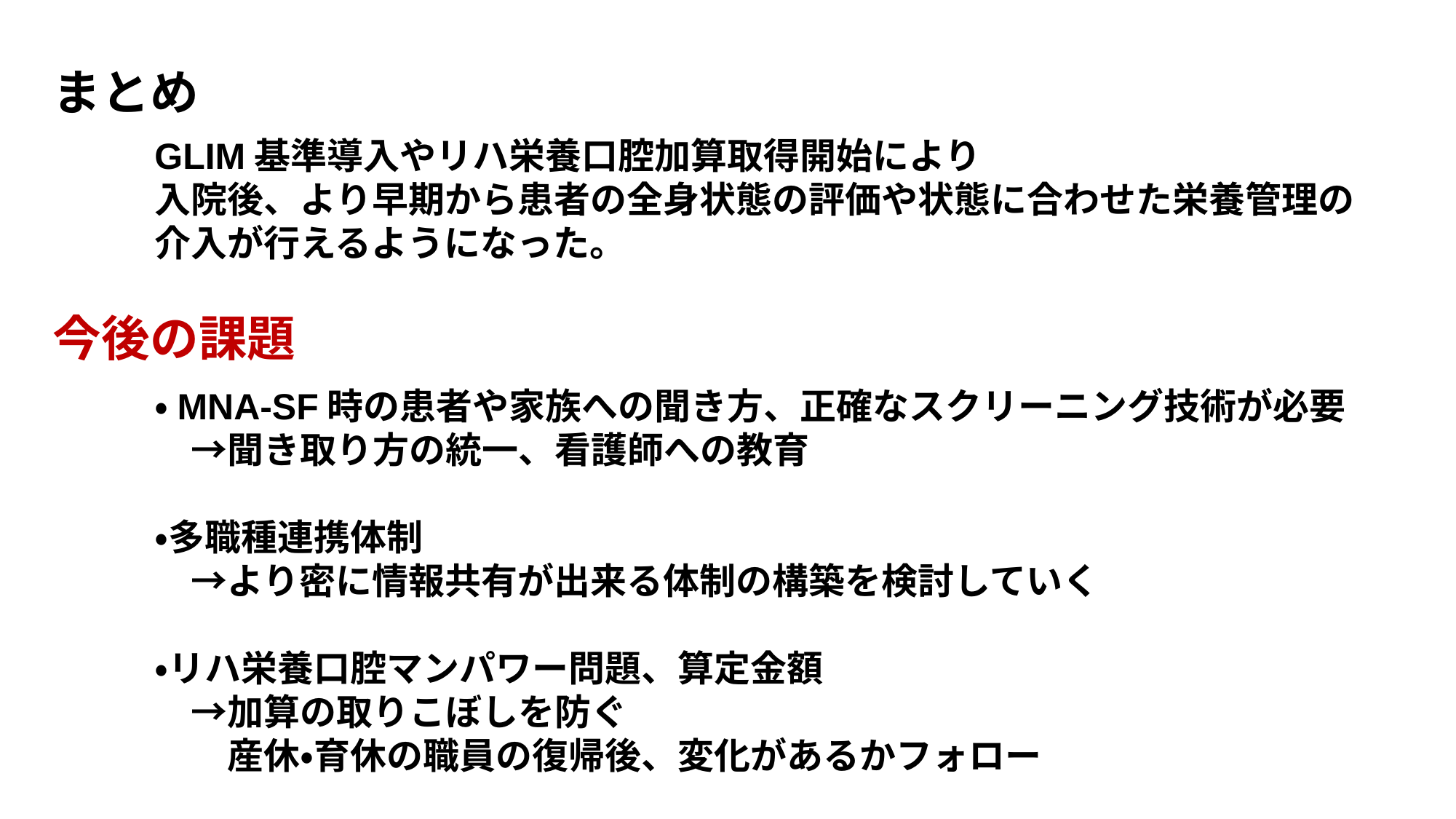

まとめ
GLIM基準導入やリハ栄養口腔加算取得開始により
入院後、より早期から患者の全身状態の評価や状態に合わせた栄養管理の
介入が行えるようになった。
今後の課題
・MNA-SF時の患者や家族への聞き方、正確なスクリーニング技術が必要
　→聞き取り方の統一、看護師への教育

・多職種連携体制
　→より密に情報共有が出来る体制の構築を検討していく

・リハ栄養口腔マンパワー問題、算定金額
　→加算の取りこぼしを防ぐ
　　産休・育休の職員の復帰後、変化があるかフォロー